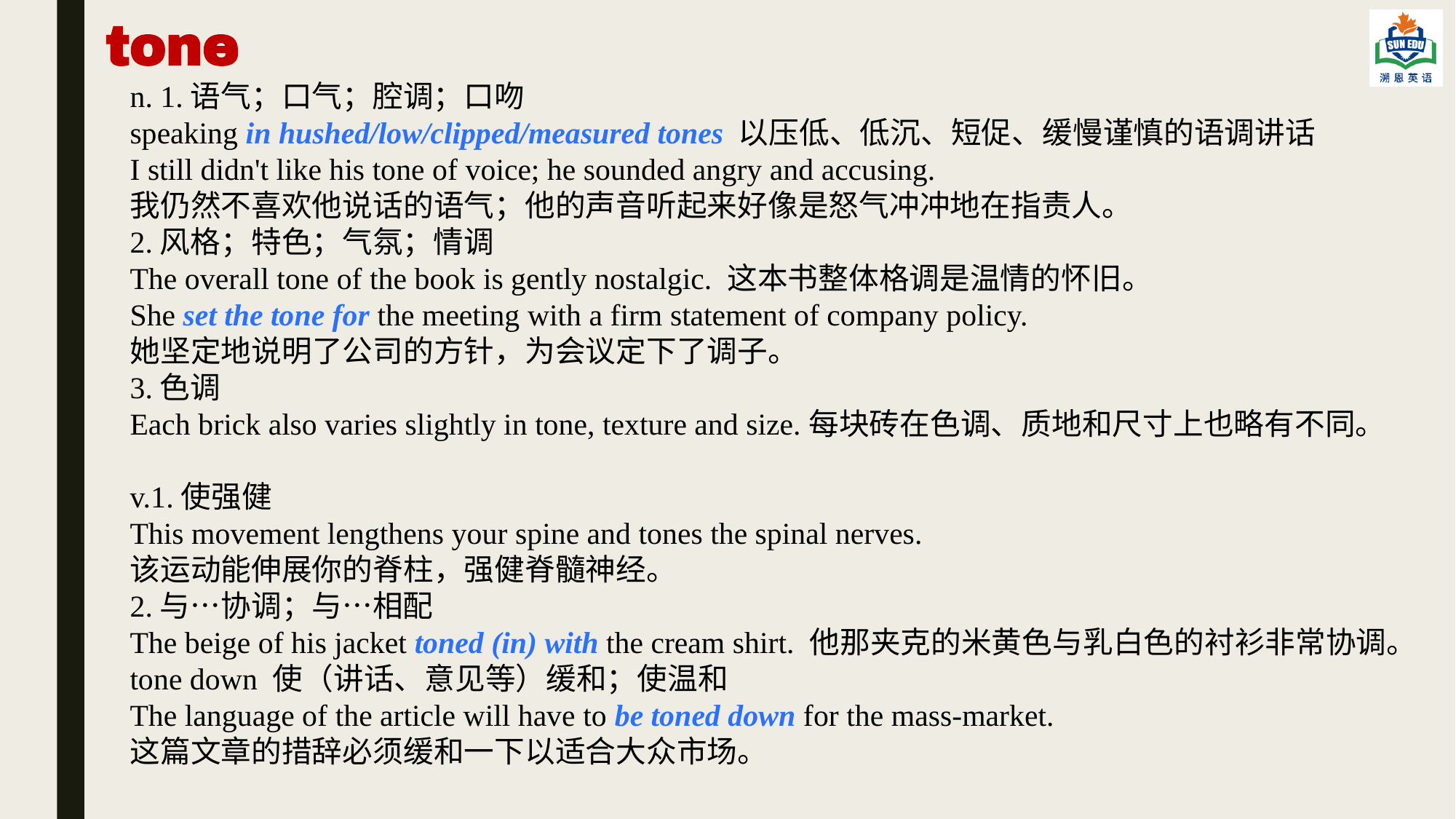

tone
n. 1.语气；口气；腔调；口吻
speaking in hushed/low/clipped/measured tones 以压低、低沉、短促、缓慢谨慎的语调讲话
I still didn't like his tone of voice; he sounded angry and accusing.
我仍然不喜欢他说话的语气；他的声音听起来好像是怒气冲冲地在指责人。
2.风格；特色；气氛；情调
The overall tone of the book is gently nostalgic. 这本书整体格调是温情的怀旧。
She set the tone for the meeting with a firm statement of company policy.
她坚定地说明了公司的方针，为会议定下了调子。
3.色调
Each brick also varies slightly in tone, texture and size.每块砖在色调、质地和尺寸上也略有不同。

v.1.使强健
This movement lengthens your spine and tones the spinal nerves.
该运动能伸展你的脊柱，强健脊髓神经。
2.与…协调；与…相配
The beige of his jacket toned (in) with the cream shirt. 他那夹克的米黄色与乳白色的衬衫非常协调。
tone down 使（讲话、意见等）缓和；使温和
The language of the article will have to be toned down for the mass-market.
这篇文章的措辞必须缓和一下以适合大众市场。